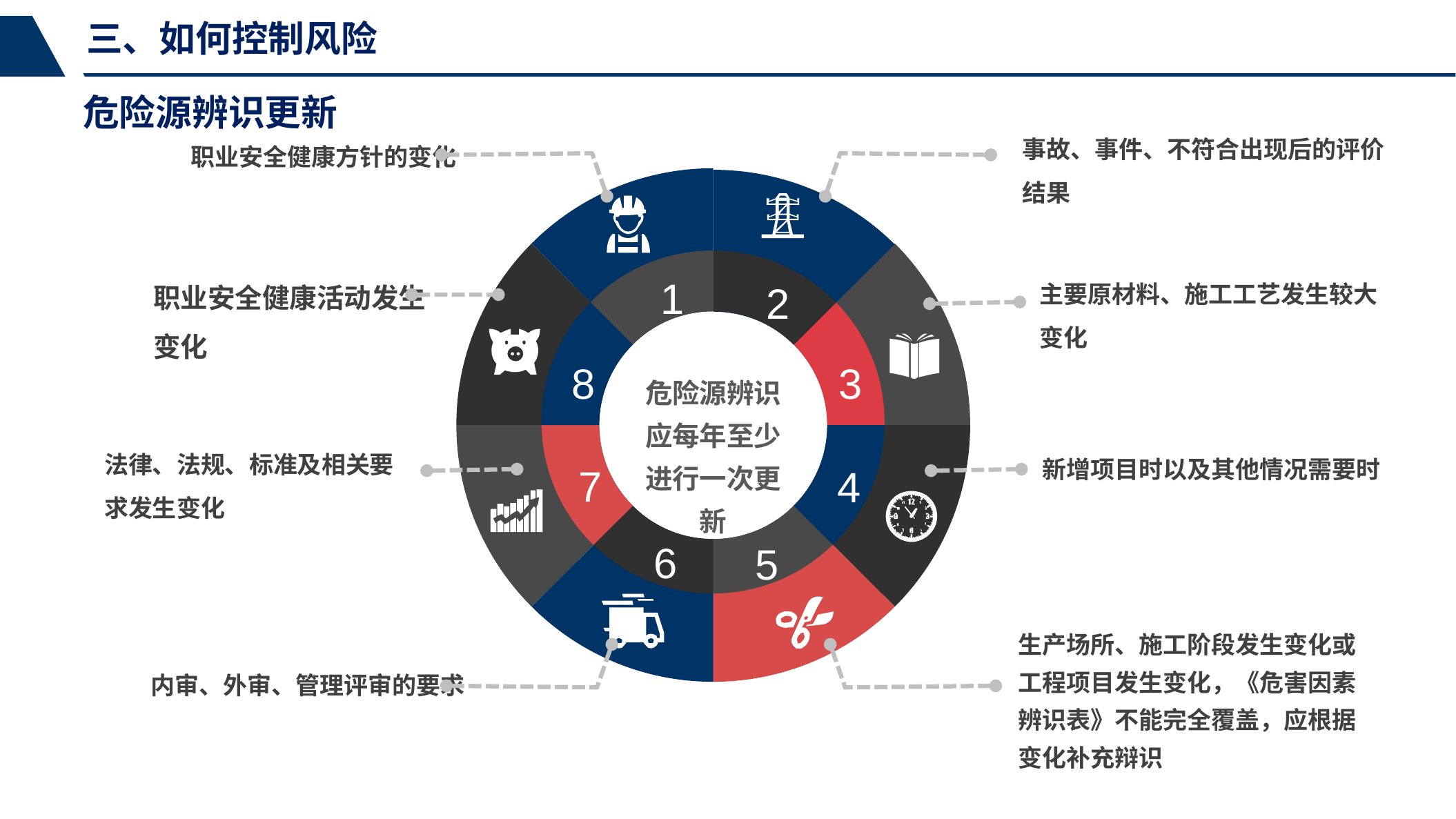

三、如何控制风险

危险源辨识更新
事故、事件、不符合出现后的评价
结果
职业安全健康方针的变化

职业安全健康活动发生
变化
主要原材料、施工工艺发生较大
变化
1
2

8
3
危险源辨识应每年至少进行一次更新

法律、法规、标准及相关要求发生变化
新增项目时以及其他情况需要时
7
4

6
5

生产场所、施工阶段发生变化或工程项目发生变化，《危害因素辨识表》不能完全覆盖，应根据变化补充辩识

内审、外审、管理评审的要求